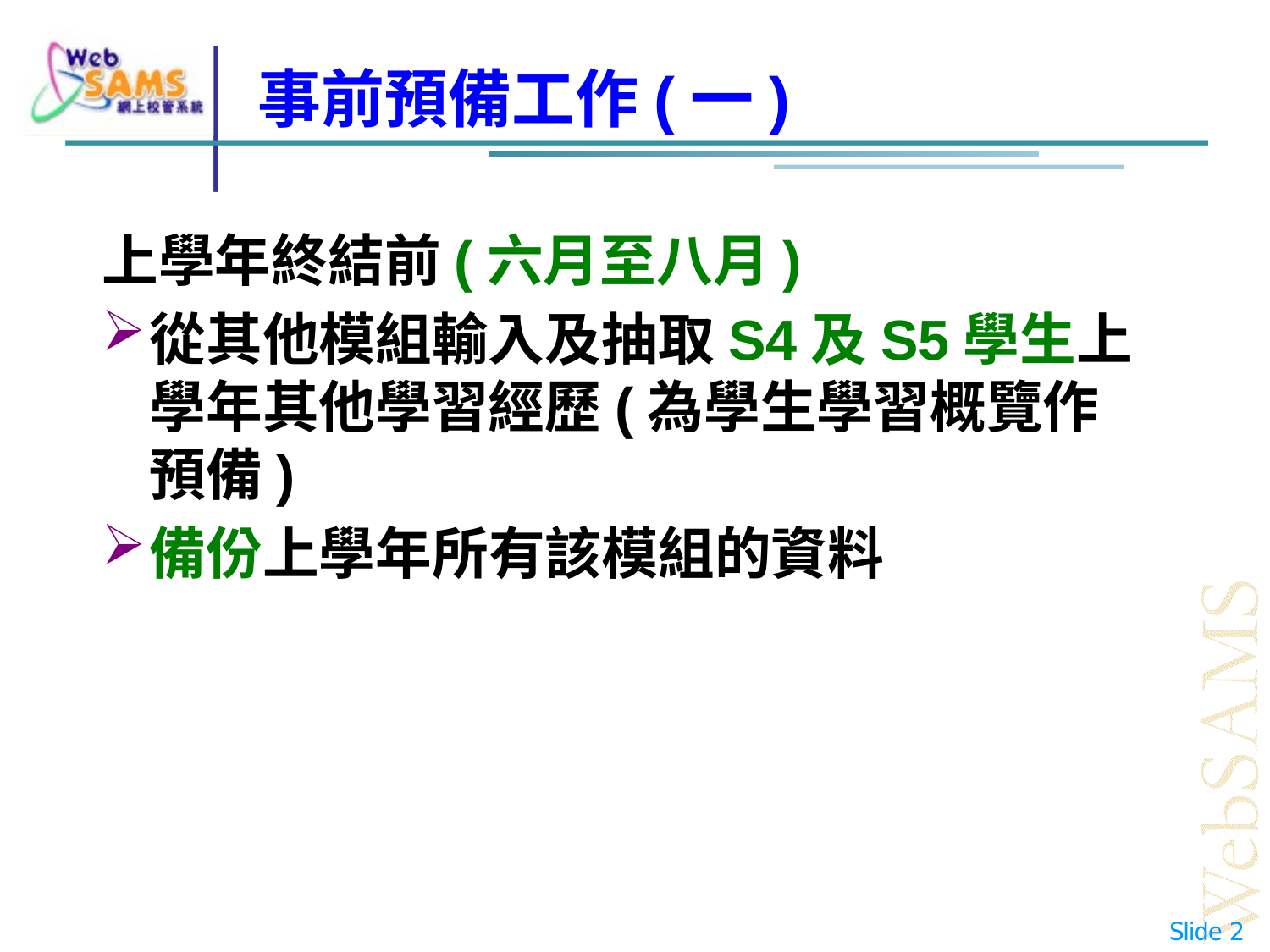

# 事前預備工作(一)
上學年終結前(六月至八月)
從其他模組輸入及抽取S4及S5學生上學年其他學習經歷(為學生學習概覽作預備)
備份上學年所有該模組的資料